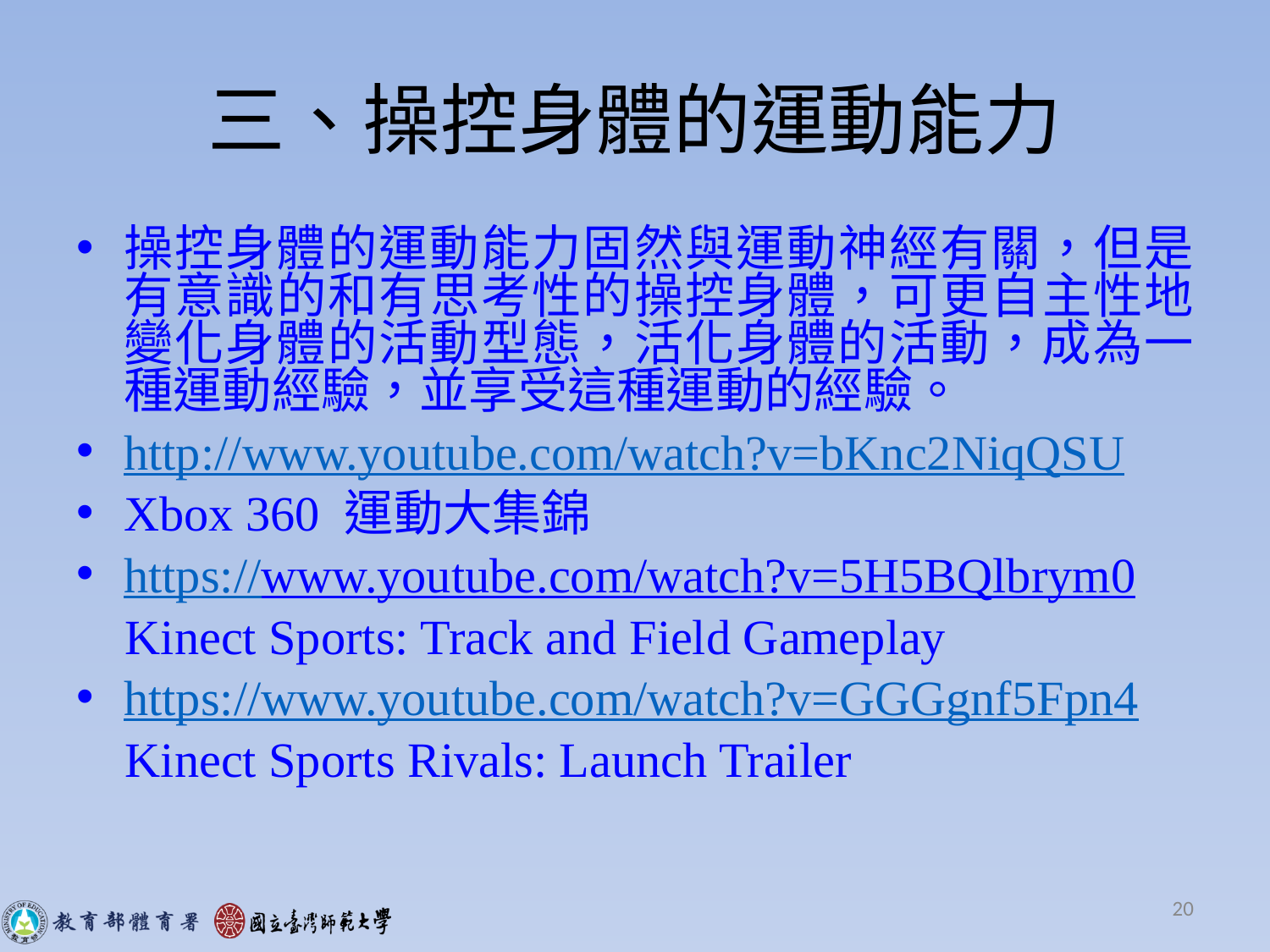

# 三、操控身體的運動能力
操控身體的運動能力固然與運動神經有關，但是有意識的和有思考性的操控身體，可更自主性地變化身體的活動型態，活化身體的活動，成為一種運動經驗，並享受這種運動的經驗。
http://www.youtube.com/watch?v=bKnc2NiqQSU
Xbox 360 運動大集錦
https://www.youtube.com/watch?v=5H5BQlbrym0
    Kinect Sports: Track and Field Gameplay
https://www.youtube.com/watch?v=GGGgnf5Fpn4
    Kinect Sports Rivals: Launch Trailer

20